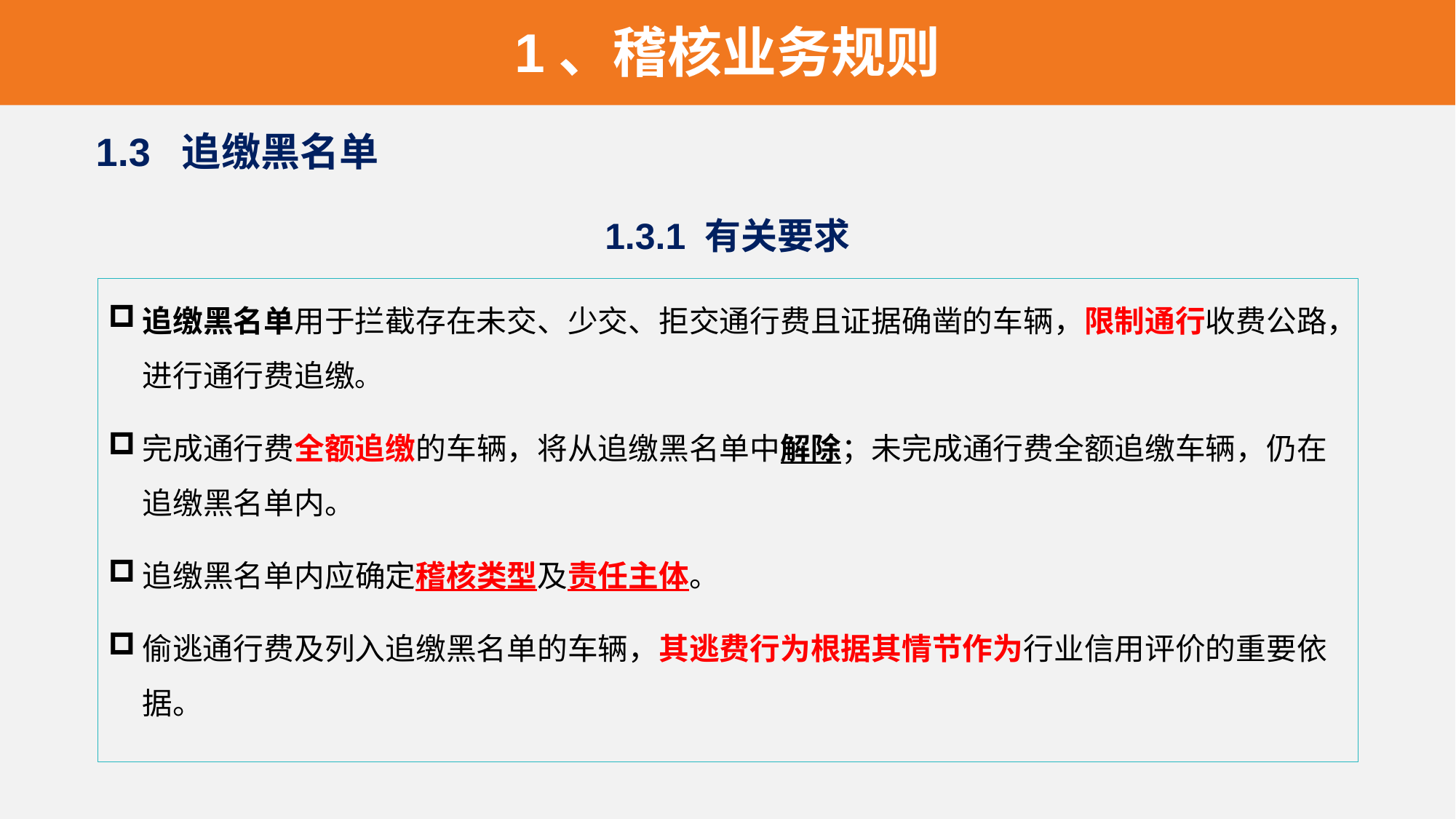

1、稽核业务规则
1.3  追缴黑名单
1.3.1 有关要求
追缴黑名单用于拦截存在未交、少交、拒交通行费且证据确凿的车辆，限制通行收费公路，进行通行费追缴。
完成通行费全额追缴的车辆，将从追缴黑名单中解除；未完成通行费全额追缴车辆，仍在追缴黑名单内。
追缴黑名单内应确定稽核类型及责任主体。
偷逃通行费及列入追缴黑名单的车辆，其逃费行为根据其情节作为行业信用评价的重要依据。